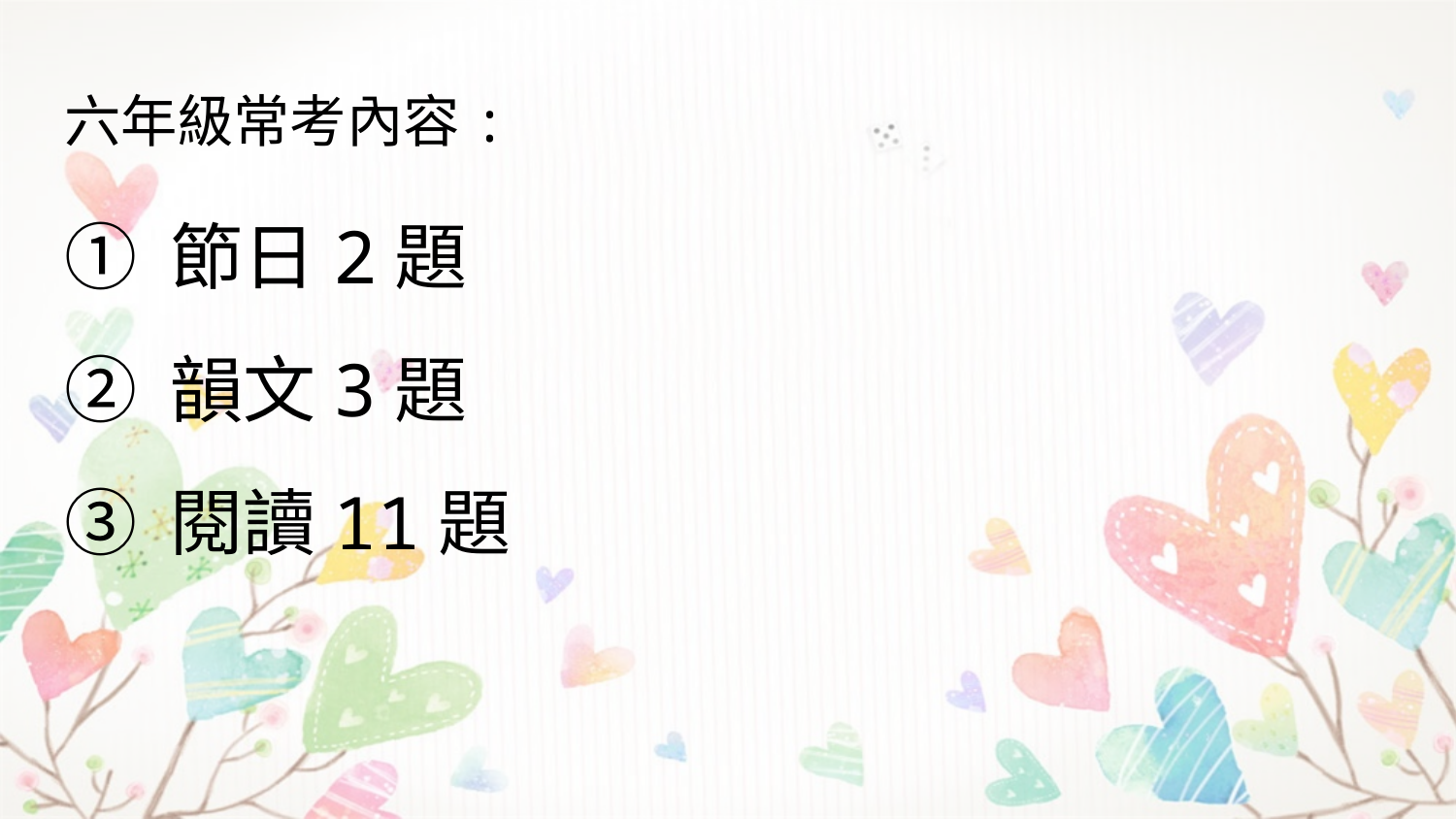

# 六年級常考內容:
① 節日2題
② 韻文3題
③ 閱讀11題